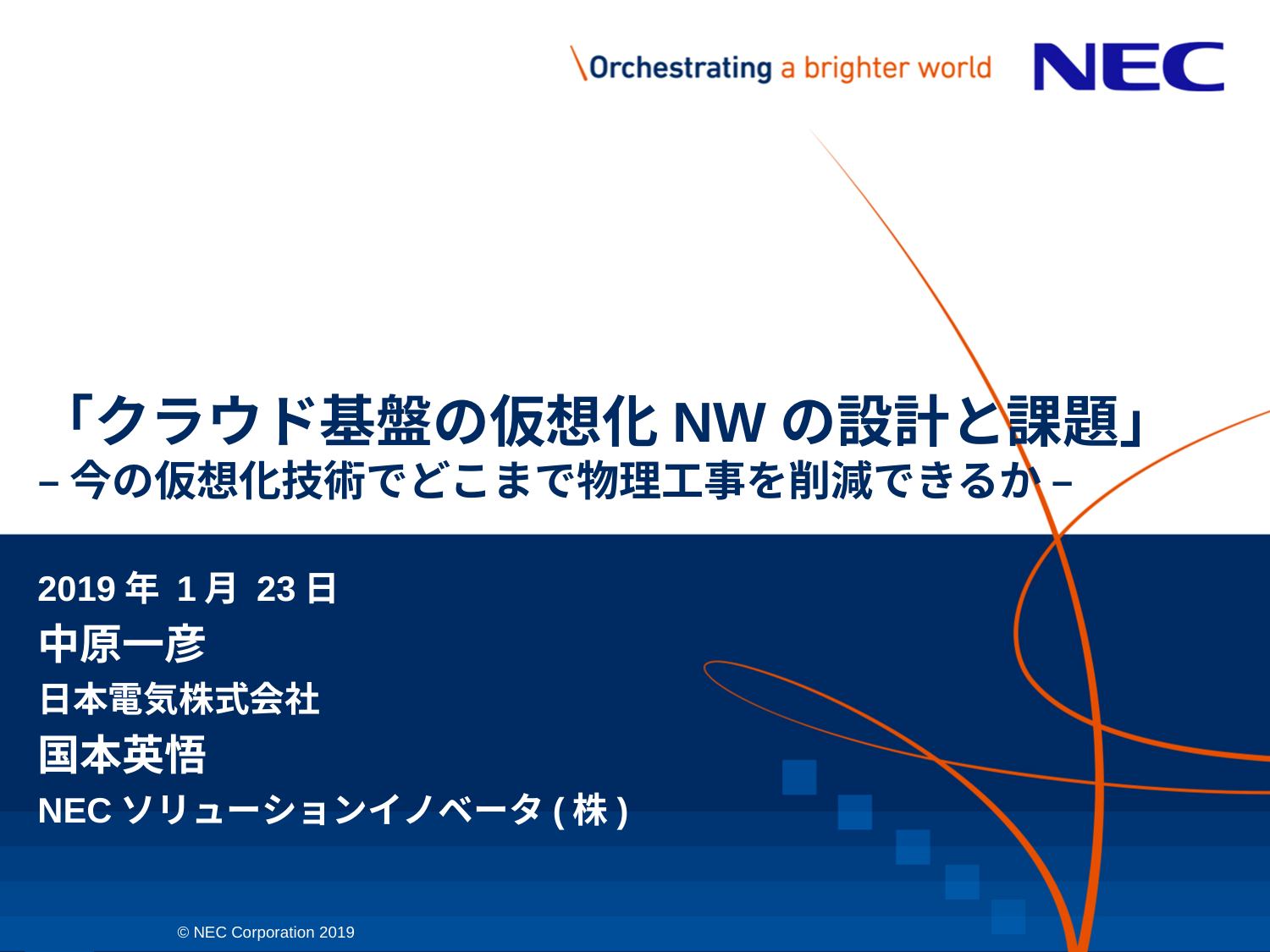

# 「クラウド基盤の仮想化NWの設計と課題」 – 今の仮想化技術でどこまで物理工事を削減できるか –
2019年 1月 23日
中原一彦
日本電気株式会社
国本英悟
NECソリューションイノベータ(株)